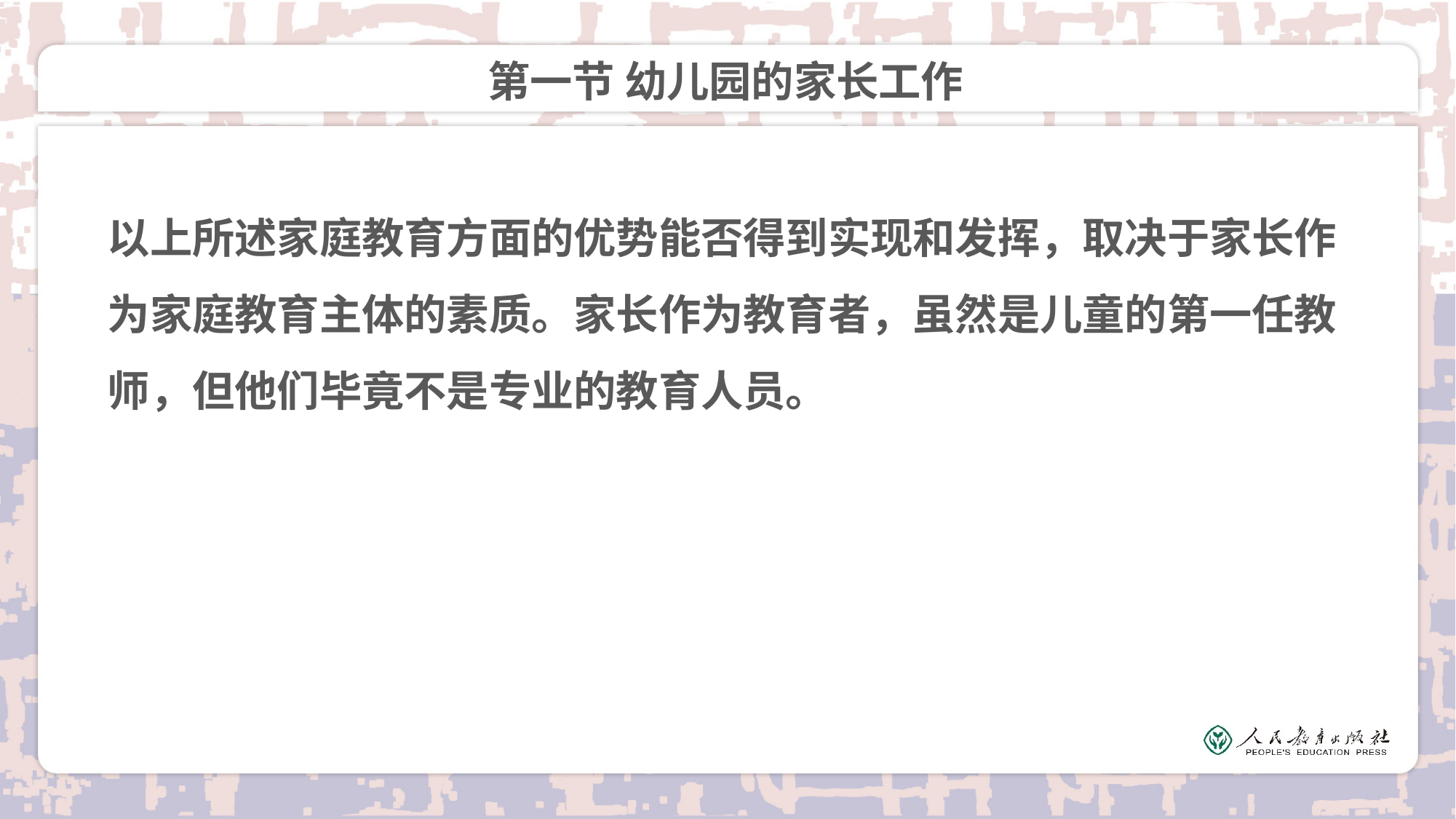

# 第一节 幼儿园的家长工作
以上所述家庭教育方面的优势能否得到实现和发挥，取决于家长作为家庭教育主体的素质。家长作为教育者，虽然是儿童的第一任教师，但他们毕竟不是专业的教育人员。